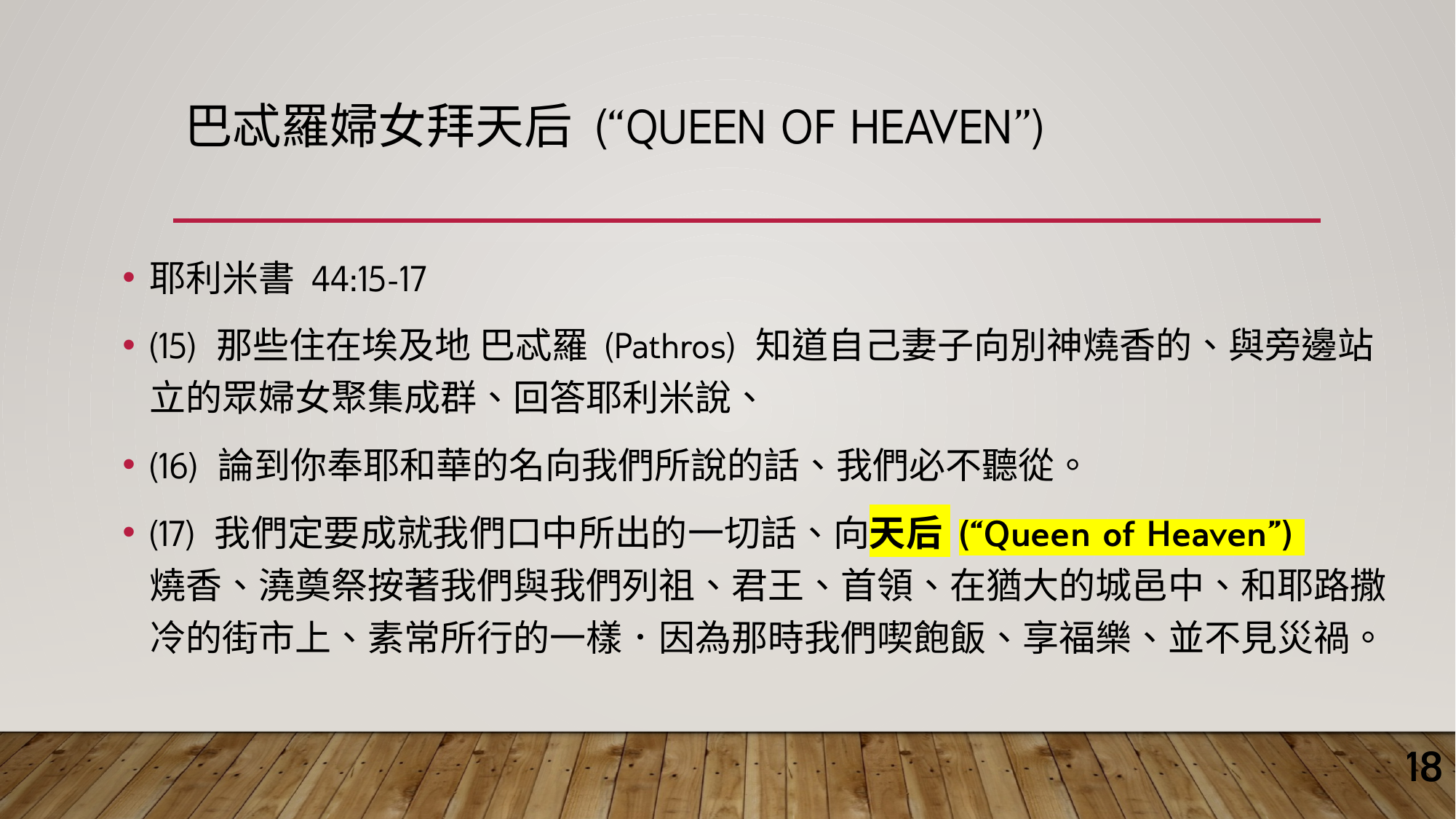

# 巴忒羅婦女拜天后 (“Queen of Heaven”)
耶利米書 44:15-17
(15) 那些住在埃及地 巴忒羅 (Pathros) 知道自己妻子向別神燒香的、與旁邊站立的眾婦女聚集成群、回答耶利米說、
(16) 論到你奉耶和華的名向我們所說的話、我們必不聽從。
(17) 我們定要成就我們口中所出的一切話、向天后 (“Queen of Heaven”)
燒香、澆奠祭按著我們與我們列祖、君王、首領、在猶大的城邑中、和耶路撒冷的街市上、素常所行的一樣．因為那時我們喫飽飯、享福樂、並不見災禍。
18